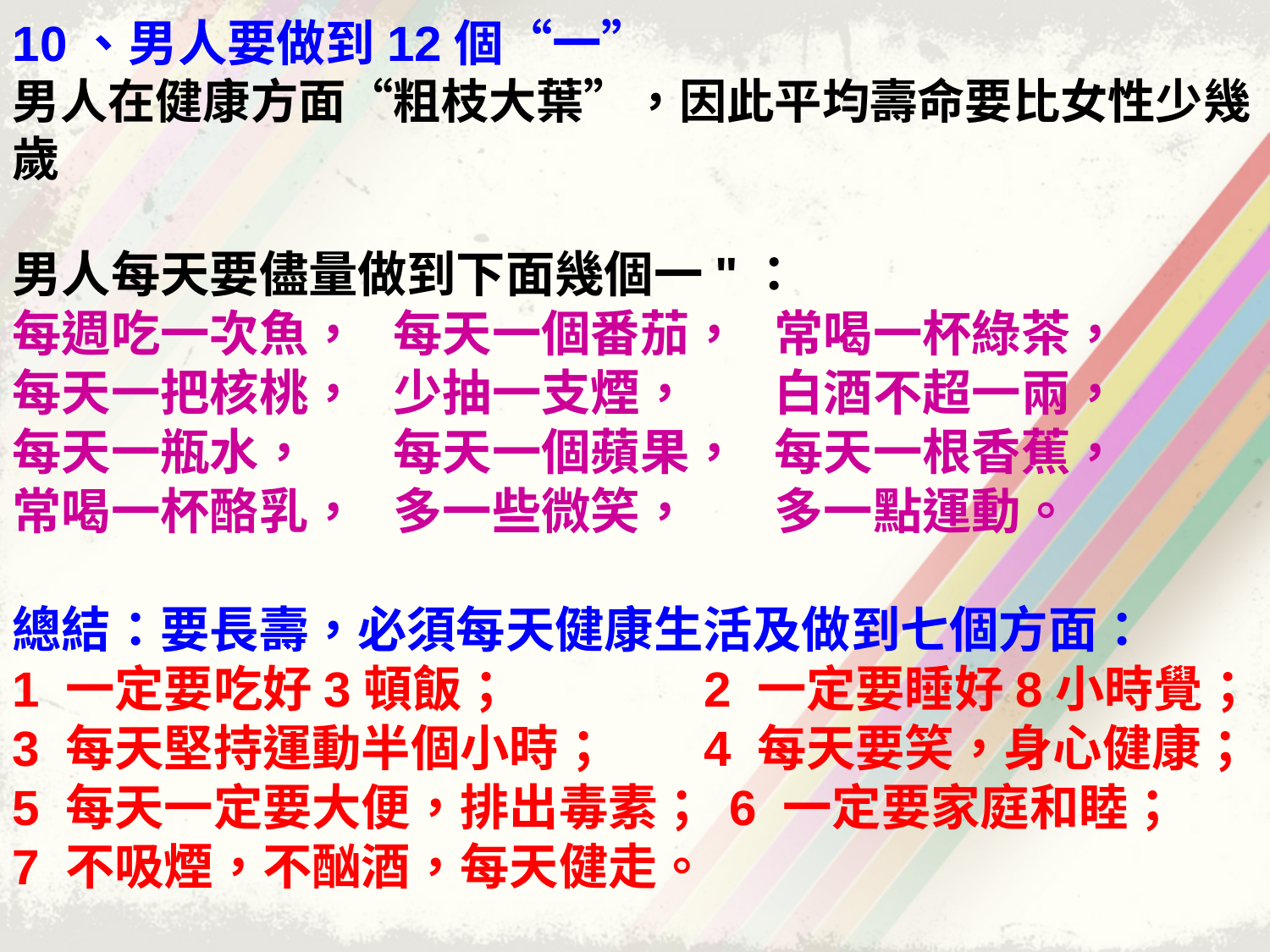

10、男人要做到12個“一”
男人在健康方面“粗枝大葉”，因此平均壽命要比女性少幾歲

男人每天要儘量做到下面幾個一"：
每週吃一次魚，  	每天一個番茄，	常喝一杯綠茶，
每天一把核桃，	少抽一支煙，	白酒不超一兩，
每天一瓶水，	每天一個蘋果，	每天一根香蕉，
常喝一杯酪乳，	多一些微笑，	多一點運動。

總結：要長壽，必須每天健康生活及做到七個方面：
1 一定要吃好3頓飯；		    2 一定要睡好8小時覺；
3 每天堅持運動半個小時；	    4 每天要笑，身心健康；
5 每天一定要大便，排出毒素； 6 一定要家庭和睦；
7 不吸煙，不酗酒，每天健走。